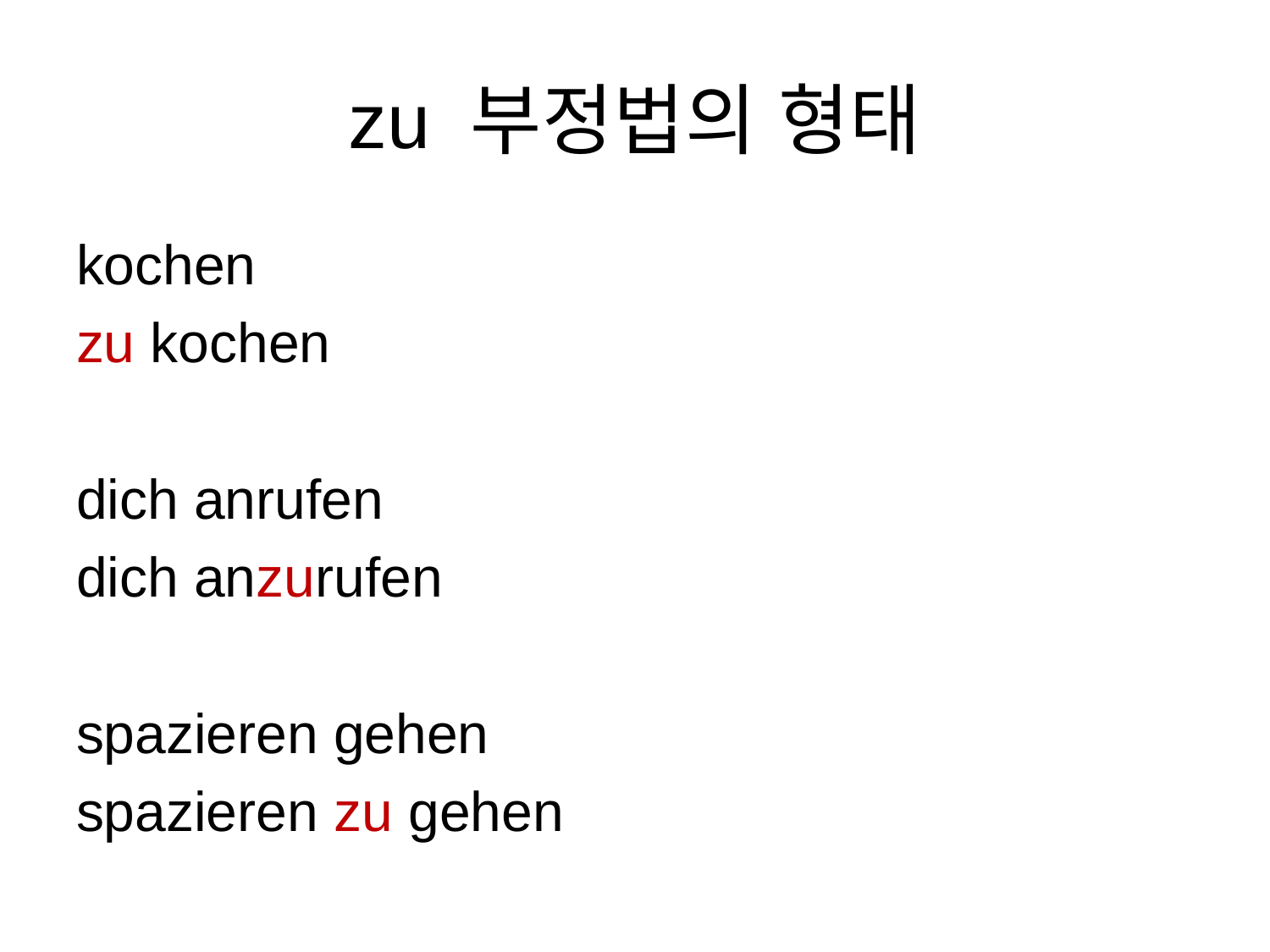

# zu 부정법의 형태
kochen
zu kochen

dich anrufen
dich anzurufen

spazieren gehen
spazieren zu gehen